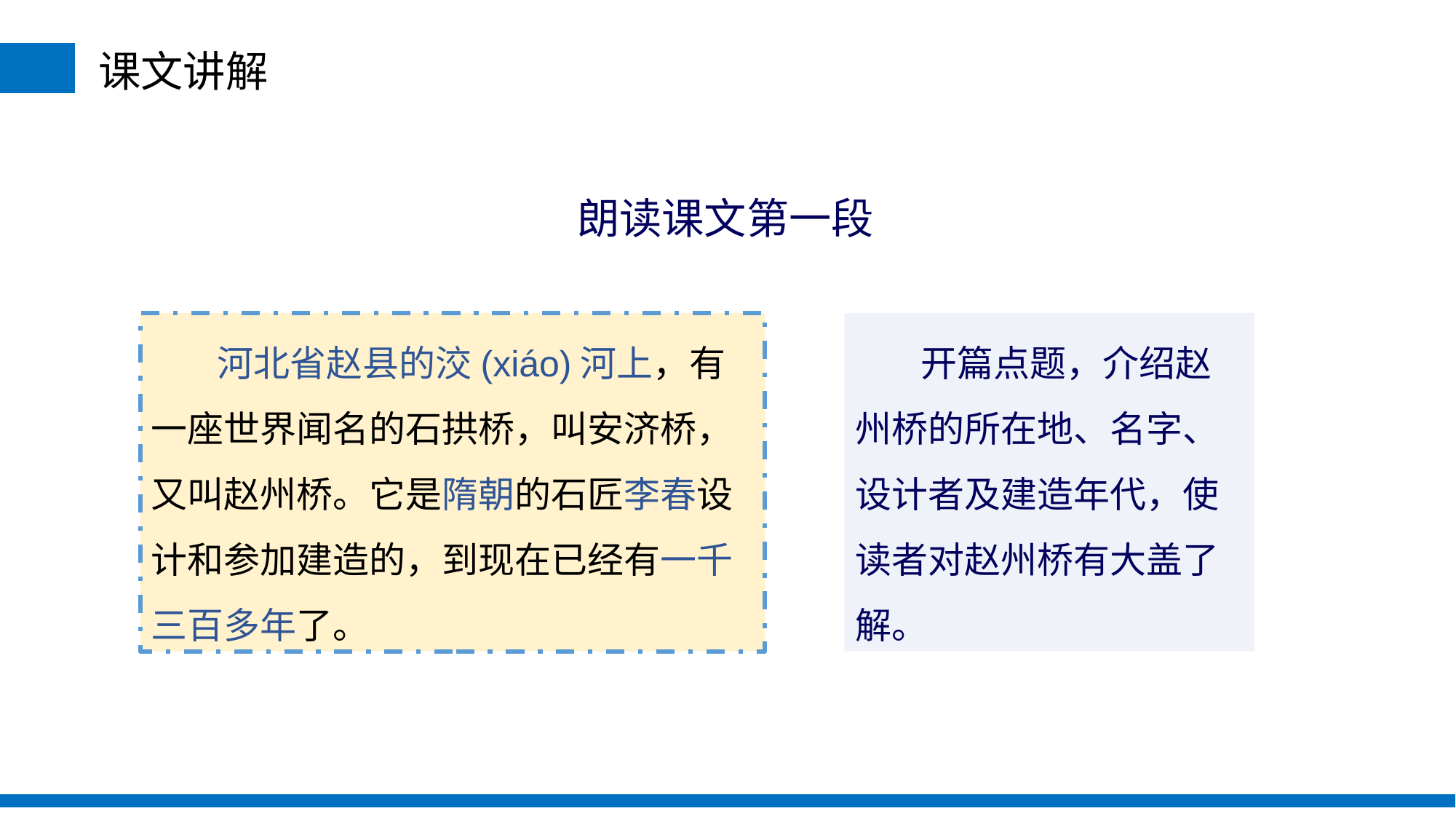

课文讲解
朗读课文第一段
       河北省赵县的洨(xiáo)河上，有一座世界闻名的石拱桥，叫安济桥，又叫赵州桥。它是隋朝的石匠李春设计和参加建造的，到现在已经有一千三百多年了。
       开篇点题，介绍赵州桥的所在地、名字、设计者及建造年代，使读者对赵州桥有大盖了解。